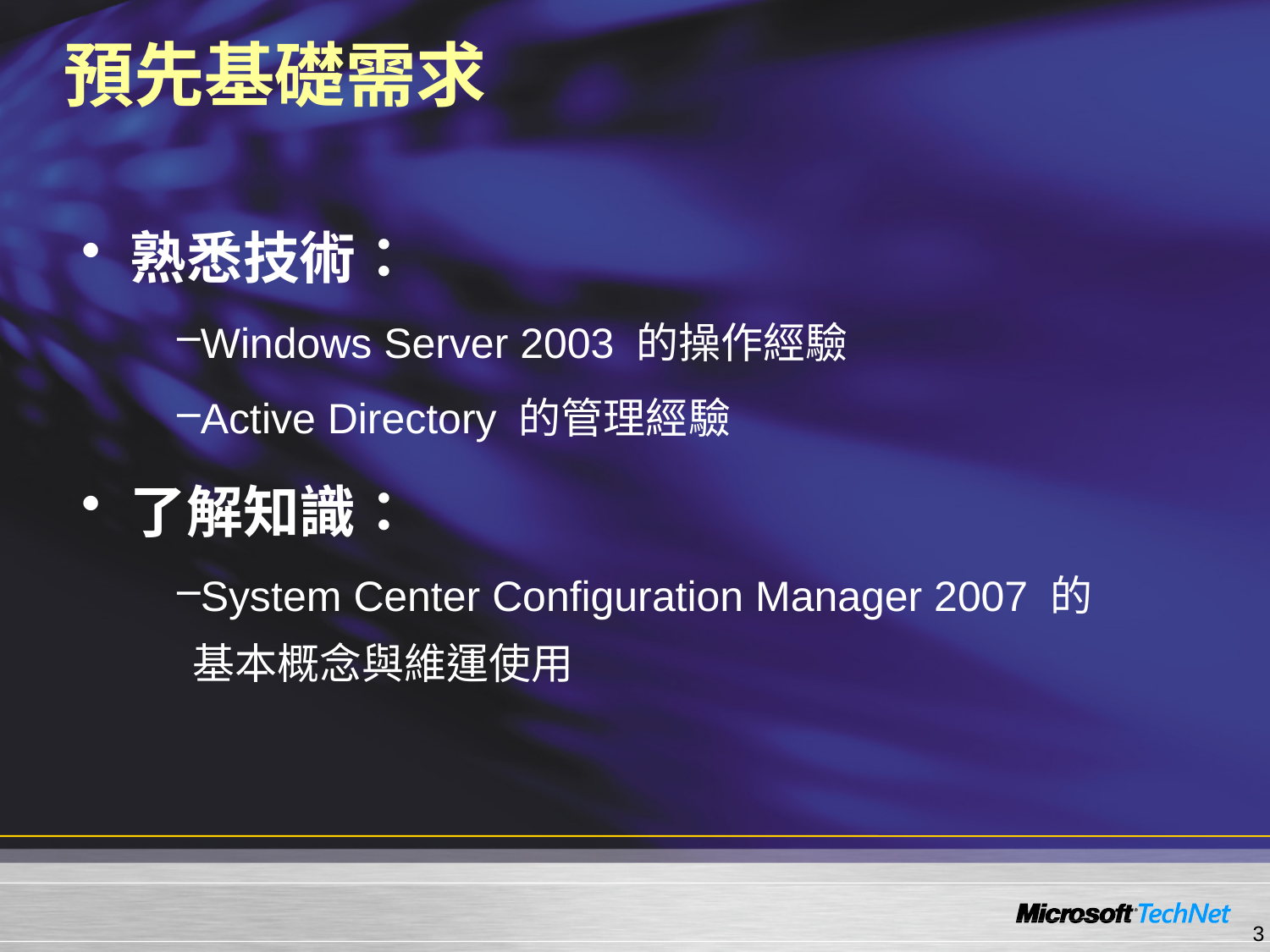

# 預先基礎需求
熟悉技術：
Windows Server 2003 的操作經驗
Active Directory 的管理經驗
了解知識：
System Center Configuration Manager 2007 的
基本概念與維運使用